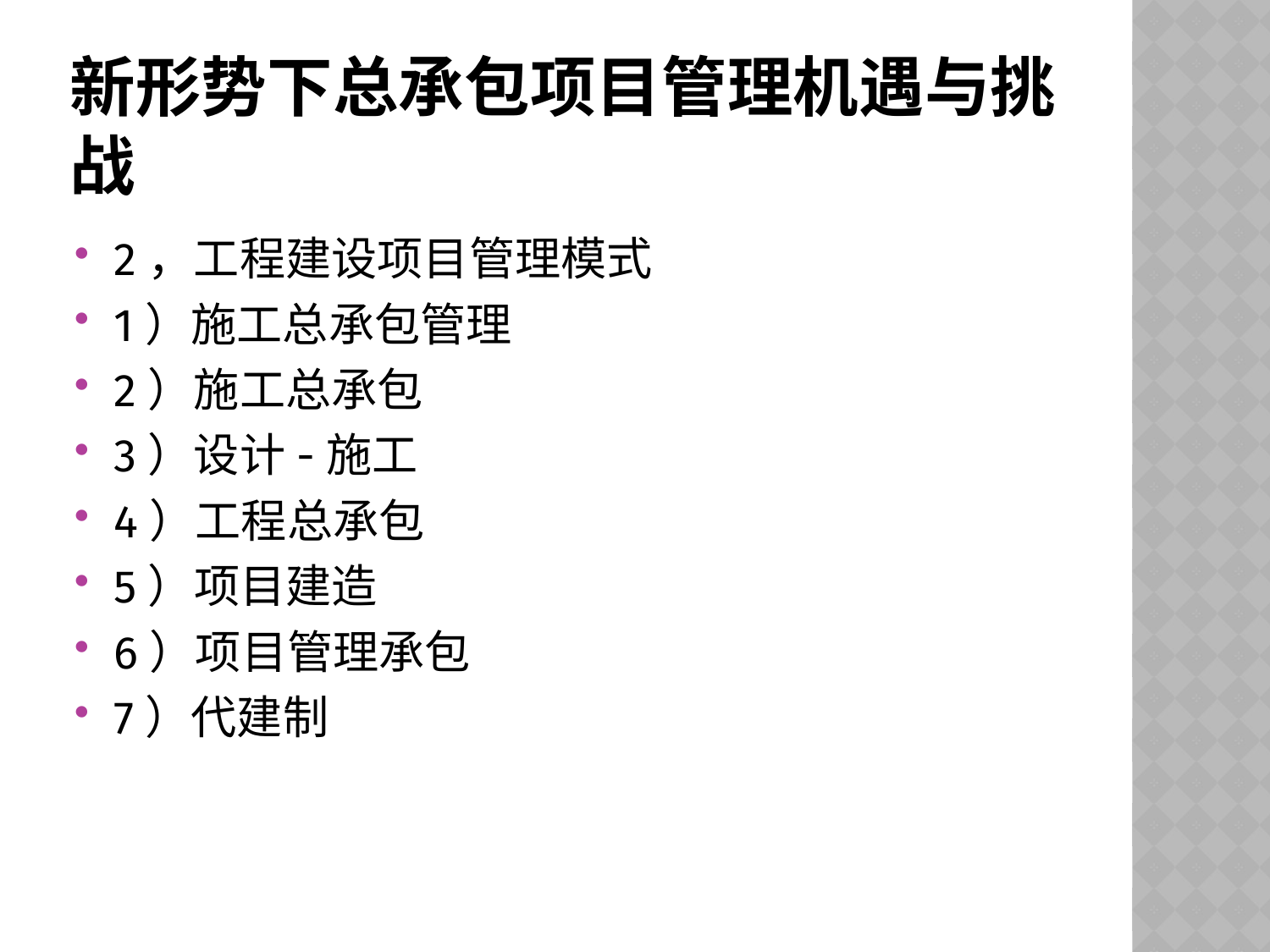

# 新形势下总承包项目管理机遇与挑战
2，工程建设项目管理模式
1）施工总承包管理
2）施工总承包
3）设计-施工
4）工程总承包
5）项目建造
6）项目管理承包
7）代建制